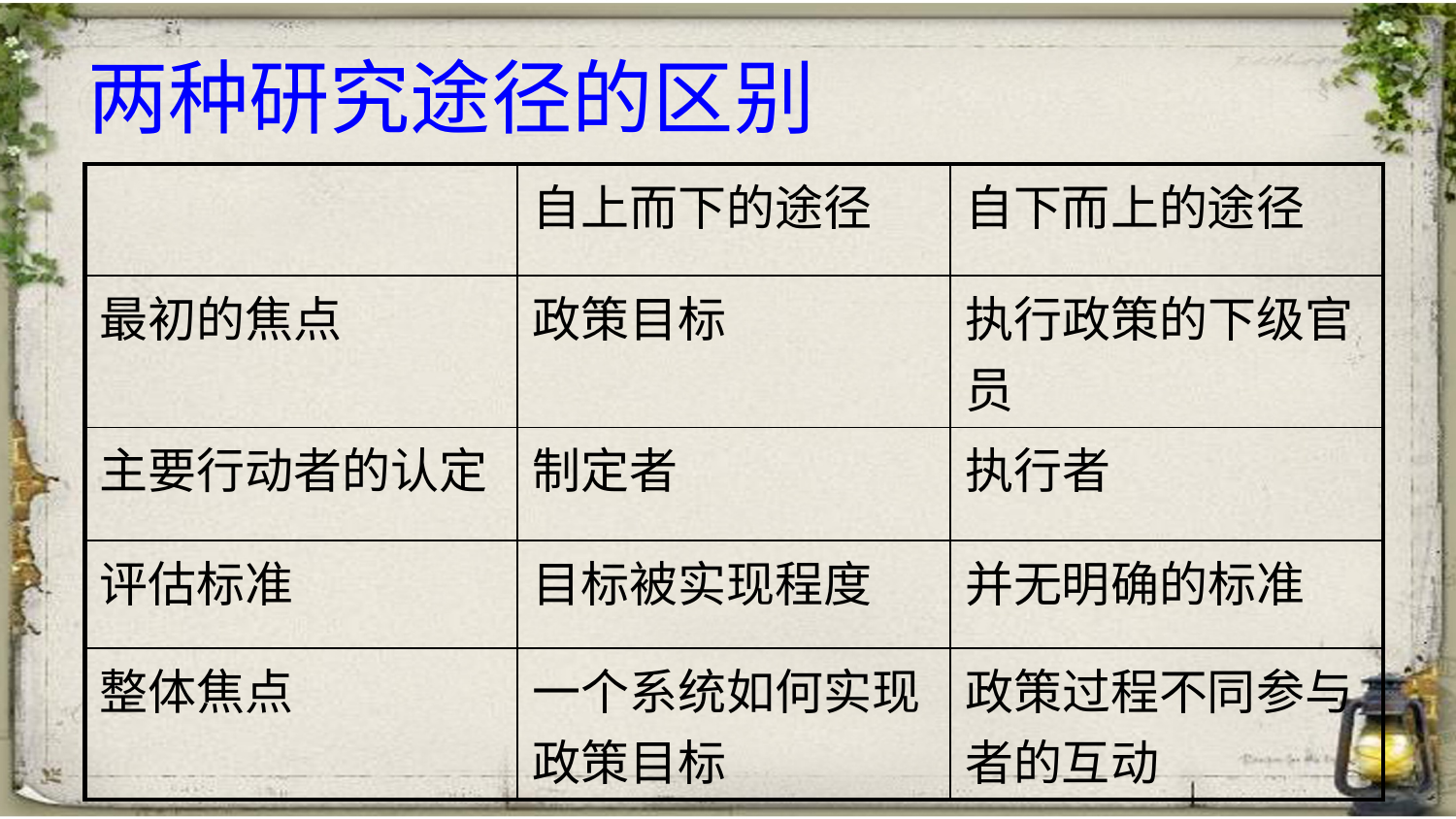

# 两种研究途径的区别
|  | 自上而下的途径 | 自下而上的途径 |
| --- | --- | --- |
| 最初的焦点 | 政策目标 | 执行政策的下级官员 |
| 主要行动者的认定 | 制定者 | 执行者 |
| 评估标准 | 目标被实现程度 | 并无明确的标准 |
| 整体焦点 | 一个系统如何实现政策目标 | 政策过程不同参与者的互动 |